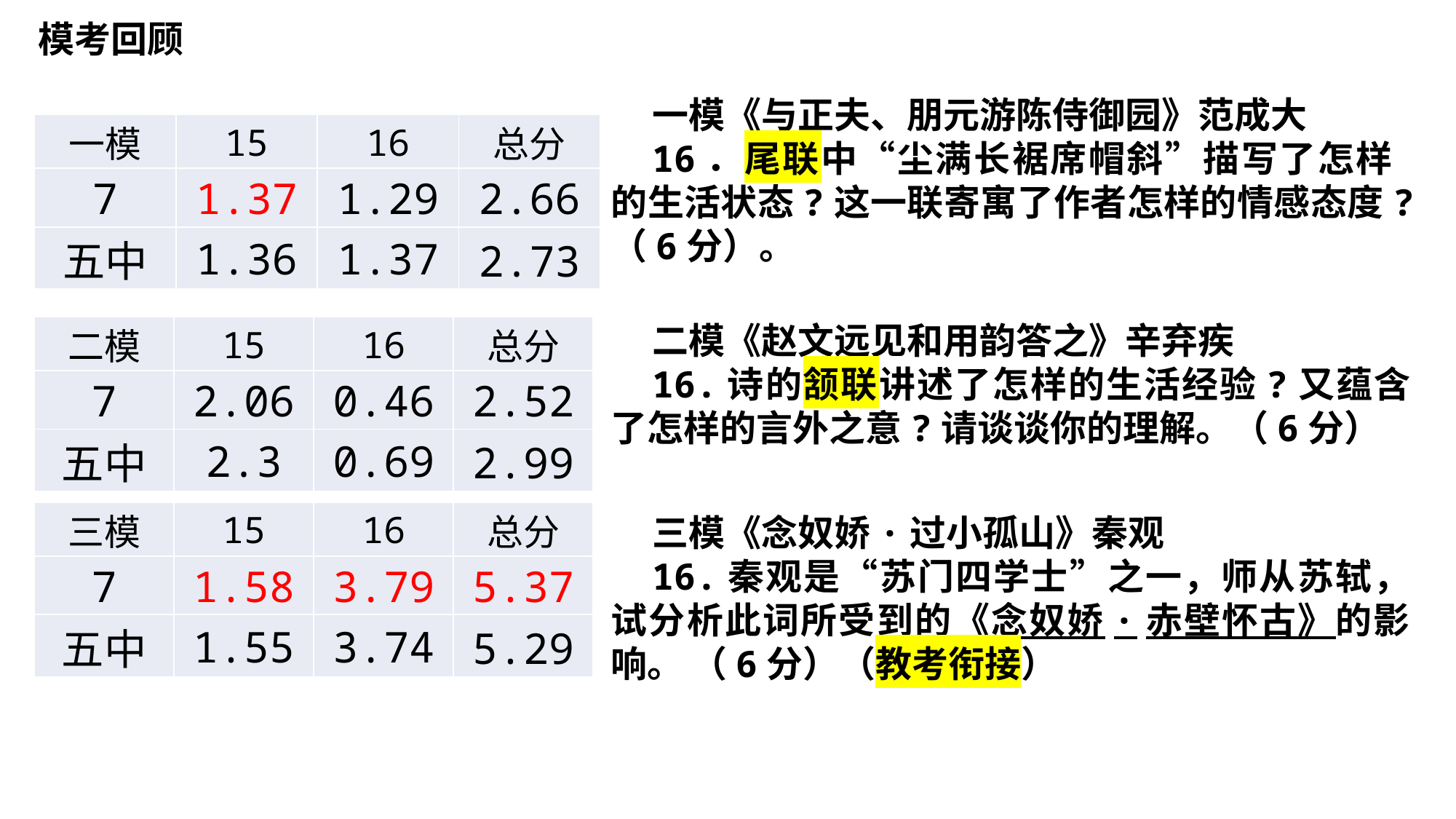

模考回顾
一模《与正夫、朋元游陈侍御园》范成大
16．尾联中“尘满长裾席帽斜”描写了怎样的生活状态?这一联寄寓了作者怎样的情感态度?（6分）。
| 一模 | 15 | 16 | 总分 |
| --- | --- | --- | --- |
| 7 | 1.37 | 1.29 | 2.66 |
| 五中 | 1.36 | 1.37 | 2.73 |
二模《赵文远见和用韵答之》辛弃疾
16.诗的颔联讲述了怎样的生活经验?又蕴含了怎样的言外之意?请谈谈你的理解。（6分）
| 二模 | 15 | 16 | 总分 |
| --- | --- | --- | --- |
| 7 | 2.06 | 0.46 | 2.52 |
| 五中 | 2.3 | 0.69 | 2.99 |
| 三模 | 15 | 16 | 总分 |
| --- | --- | --- | --- |
| 7 | 1.58 | 3.79 | 5.37 |
| 五中 | 1.55 | 3.74 | 5.29 |
三模《念奴娇·过小孤山》秦观
16.秦观是“苏门四学士”之一，师从苏轼，试分析此词所受到的《念奴娇·赤壁怀古》的影响。 （6分）（教考衔接）